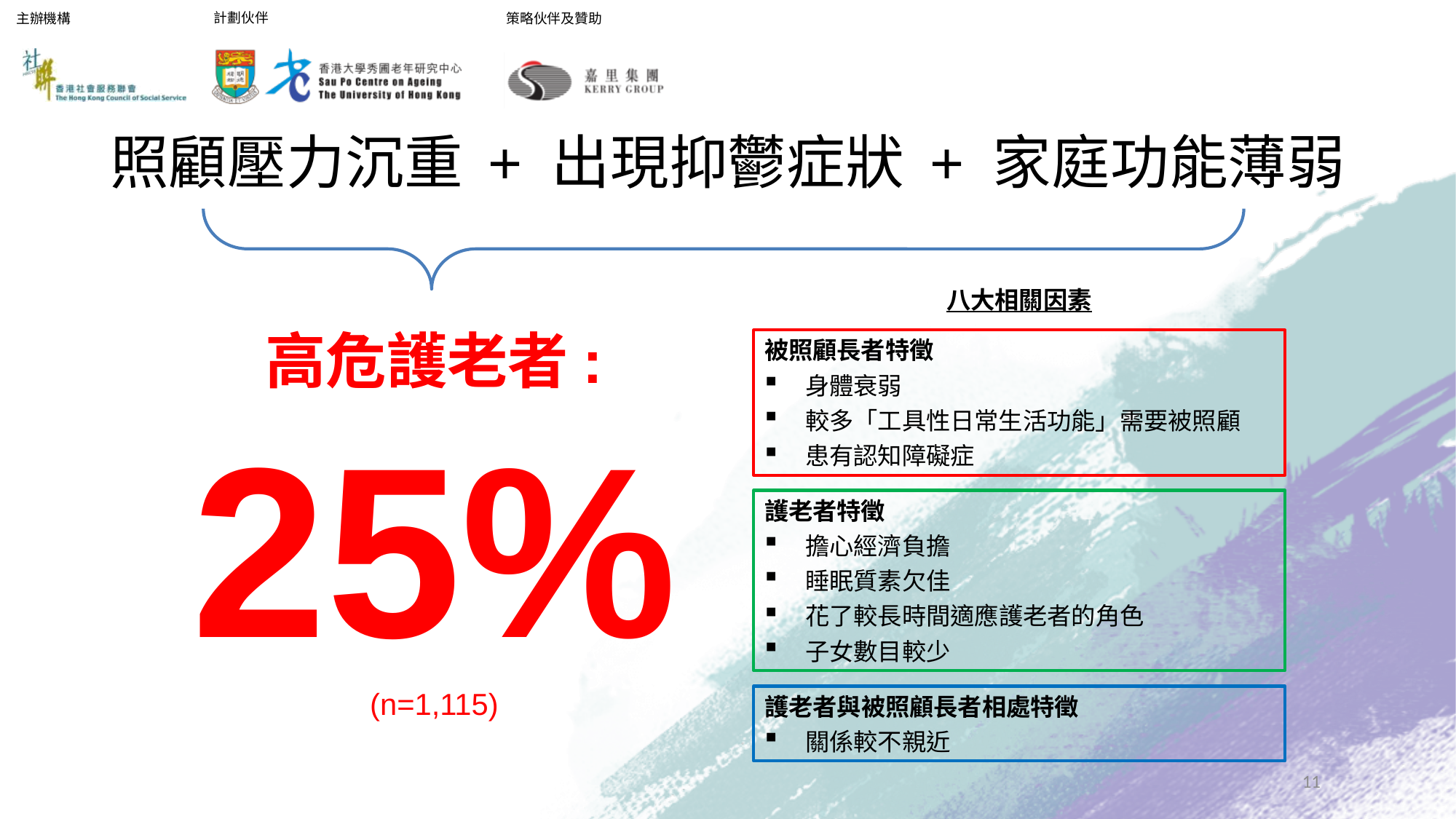

# 照顧壓力沉重 + 出現抑鬱症狀 + 家庭功能薄弱
八大相關因素
高危護老者:
25%
被照顧長者特徵
身體衰弱
較多「工具性日常生活功能」需要被照顧
患有認知障礙症
護老者特徵
擔心經濟負擔
睡眠質素欠佳
花了較長時間適應護老者的角色
子女數目較少
(n=1,115)
護老者與被照顧長者相處特徵
關係較不親近
11